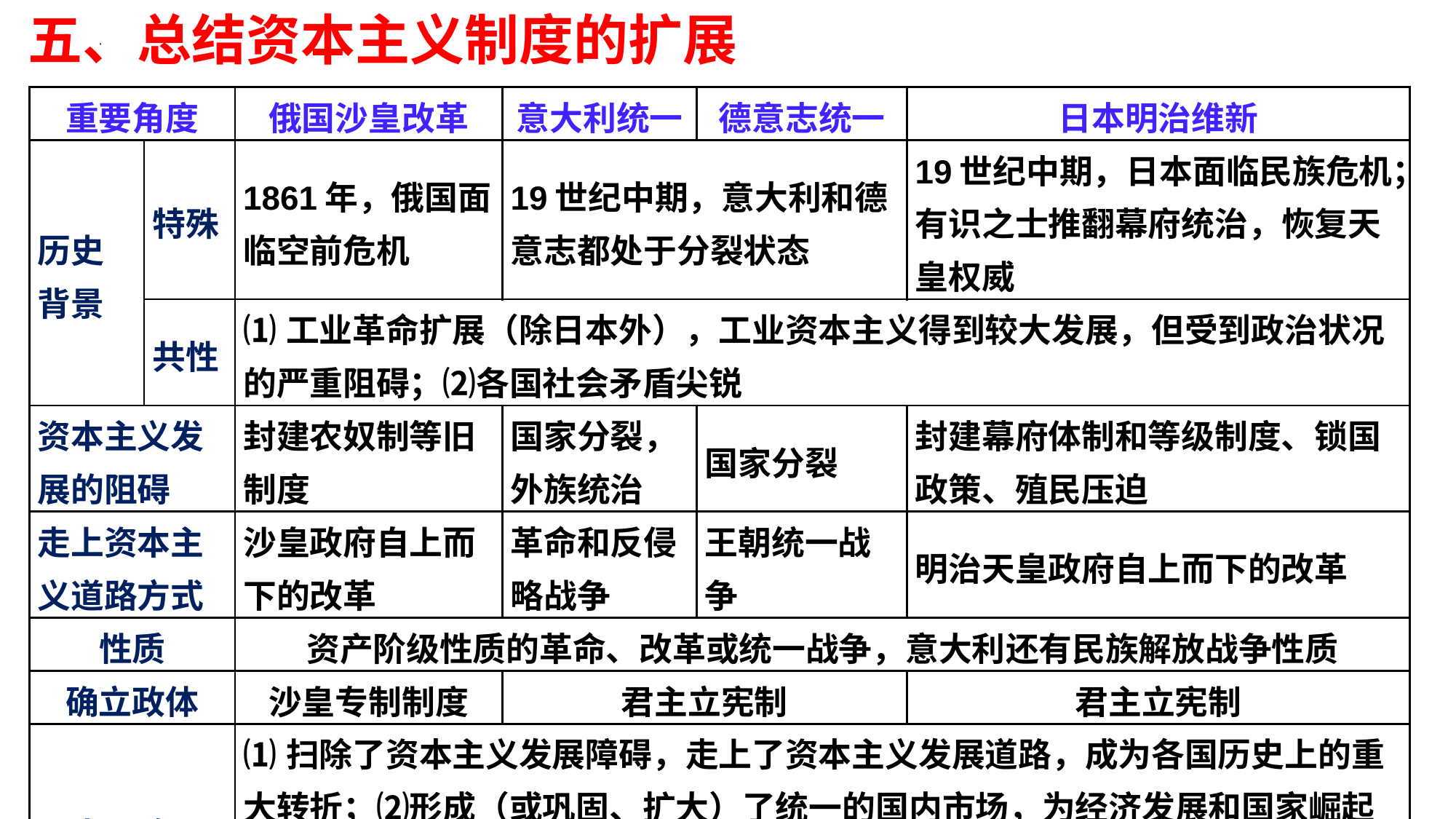

五、总结资本主义制度的扩展
| 重要角度 |  | 俄国沙皇改革 | 意大利统一 | 德意志统一 | 日本明治维新 |
| --- | --- | --- | --- | --- | --- |
| 历史背景 | 特殊 | 1861年，俄国面临空前危机 | 19世纪中期，意大利和德意志都处于分裂状态 |  | 19世纪中期，日本面临民族危机；有识之士推翻幕府统治，恢复天皇权威 |
|  | 共性 | ⑴工业革命扩展（除日本外），工业资本主义得到较大发展，但受到政治状况的严重阻碍；⑵各国社会矛盾尖锐 |  |  |  |
| 资本主义发展的阻碍 |  | 封建农奴制等旧制度 | 国家分裂，外族统治 | 国家分裂 | 封建幕府体制和等级制度、锁国政策、殖民压迫 |
| 走上资本主义道路方式 |  | 沙皇政府自上而下的改革 | 革命和反侵略战争 | 王朝统一战争 | 明治天皇政府自上而下的改革 |
| 性质 |  | 资产阶级性质的革命、改革或统一战争，意大利还有民族解放战争性质 |  |  |  |
| 确立政体 |  | 沙皇专制制度 | 君主立宪制 |  | 君主立宪制 |
| 历史影响 |  | ⑴扫除了资本主义发展障碍，走上了资本主义发展道路，成为各国历史上的重大转折；⑵形成（或巩固、扩大）了统一的国内市场，为经济发展和国家崛起奠定了基础；⑶各国革命和改革都不彻底，不同程度地保留了落后残余；⑷资本主义制度在世界范围内确立，此后各国大肆推行殖民主义扩张政策。 |  |  |  |